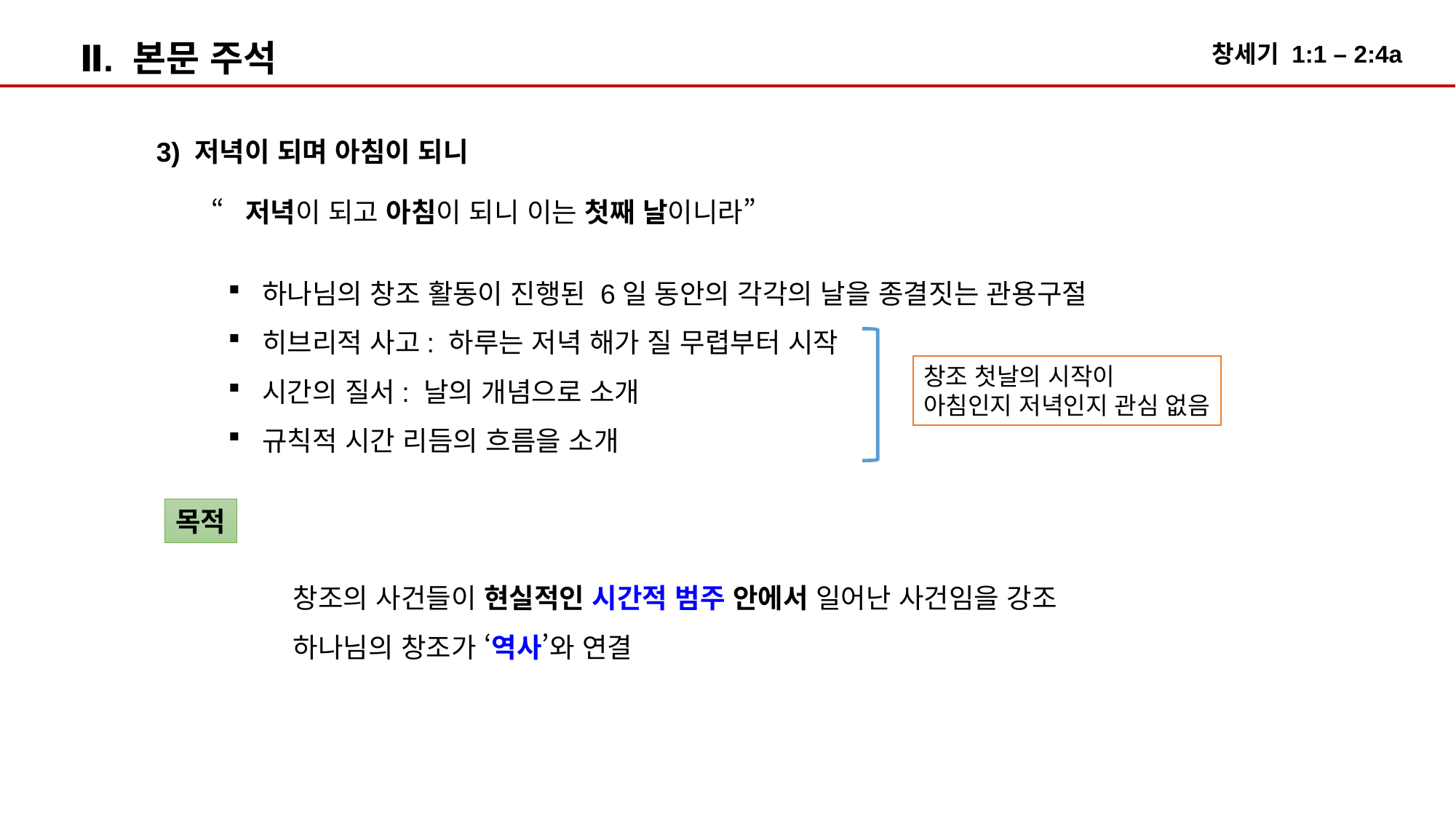

Ⅱ. 본문 주석
3) 저녁이 되며 아침이 되니
“저녁이 되고 아침이 되니 이는 첫째 날이니라”
하나님의 창조 활동이 진행된 6일 동안의 각각의 날을 종결짓는 관용구절
히브리적 사고: 하루는 저녁 해가 질 무렵부터 시작
시간의 질서: 날의 개념으로 소개
규칙적 시간 리듬의 흐름을 소개

창조 첫날의 시작이
아침인지 저녁인지 관심 없음
목적
창조의 사건들이 현실적인 시간적 범주 안에서 일어난 사건임을 강조
하나님의 창조가 ‘역사’와 연결